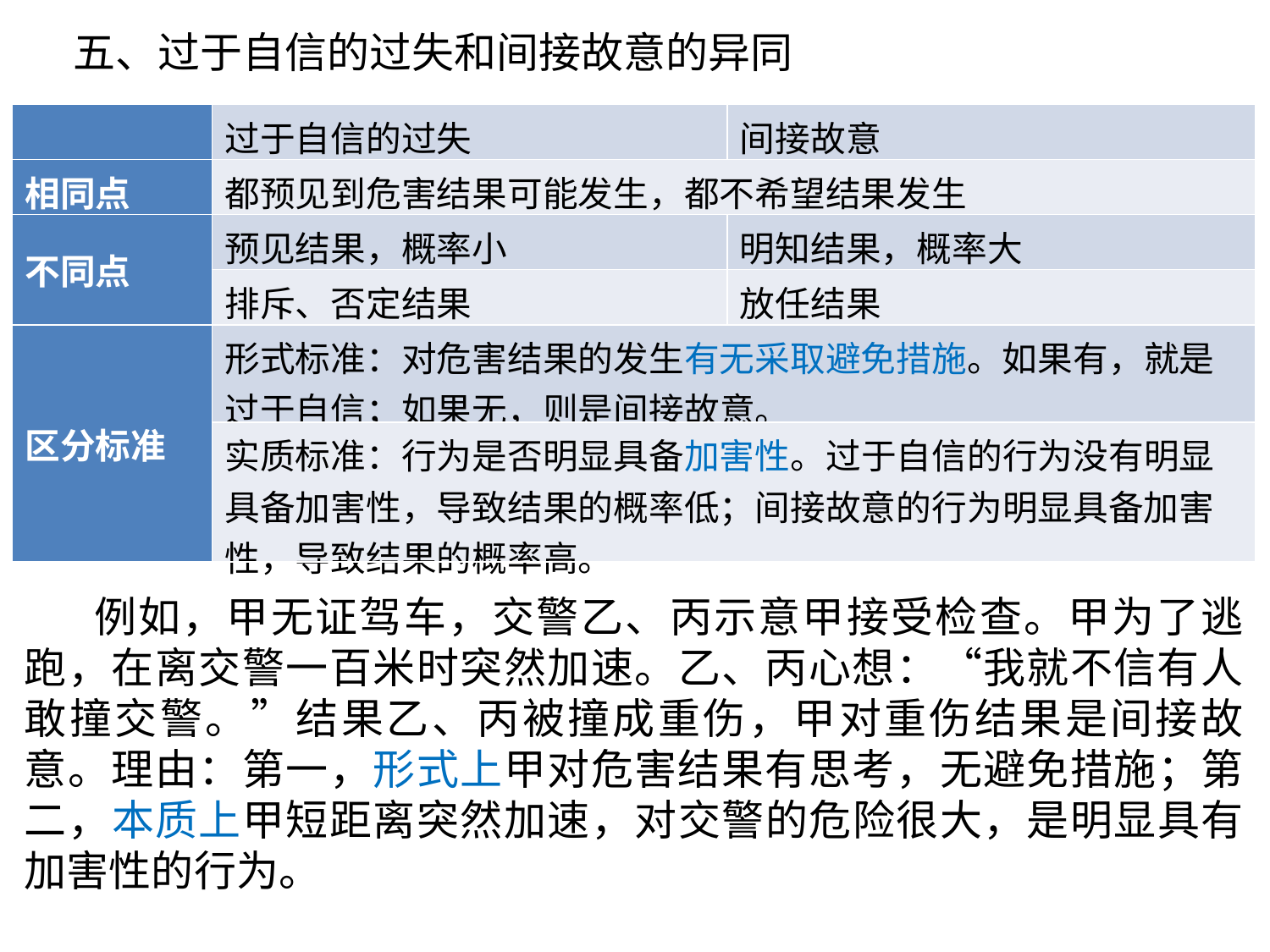

五、过于自信的过失和间接故意的异同

|  | 过于自信的过失 | 间接故意 |
| --- | --- | --- |
| 相同点 | 都预见到危害结果可能发生，都不希望结果发生 |  |
| 不同点 | 预见结果，概率小 | 明知结果，概率大 |
|  | 排斥、否定结果 | 放任结果 |
| 区分标准 | 形式标准：对危害结果的发生有无采取避免措施。如果有，就是过于自信；如果无，则是间接故意。 |  |
|  | 实质标准：行为是否明显具备加害性。过于自信的行为没有明显具备加害性，导致结果的概率低；间接故意的行为明显具备加害性，导致结果的概率高。 |  |
     例如，甲无证驾车，交警乙、丙示意甲接受检查。甲为了逃跑，在离交警一百米时突然加速。乙、丙心想：“我就不信有人敢撞交警。”结果乙、丙被撞成重伤，甲对重伤结果是间接故意。理由：第一，形式上甲对危害结果有思考，无避免措施；第二，本质上甲短距离突然加速，对交警的危险很大，是明显具有加害性的行为。